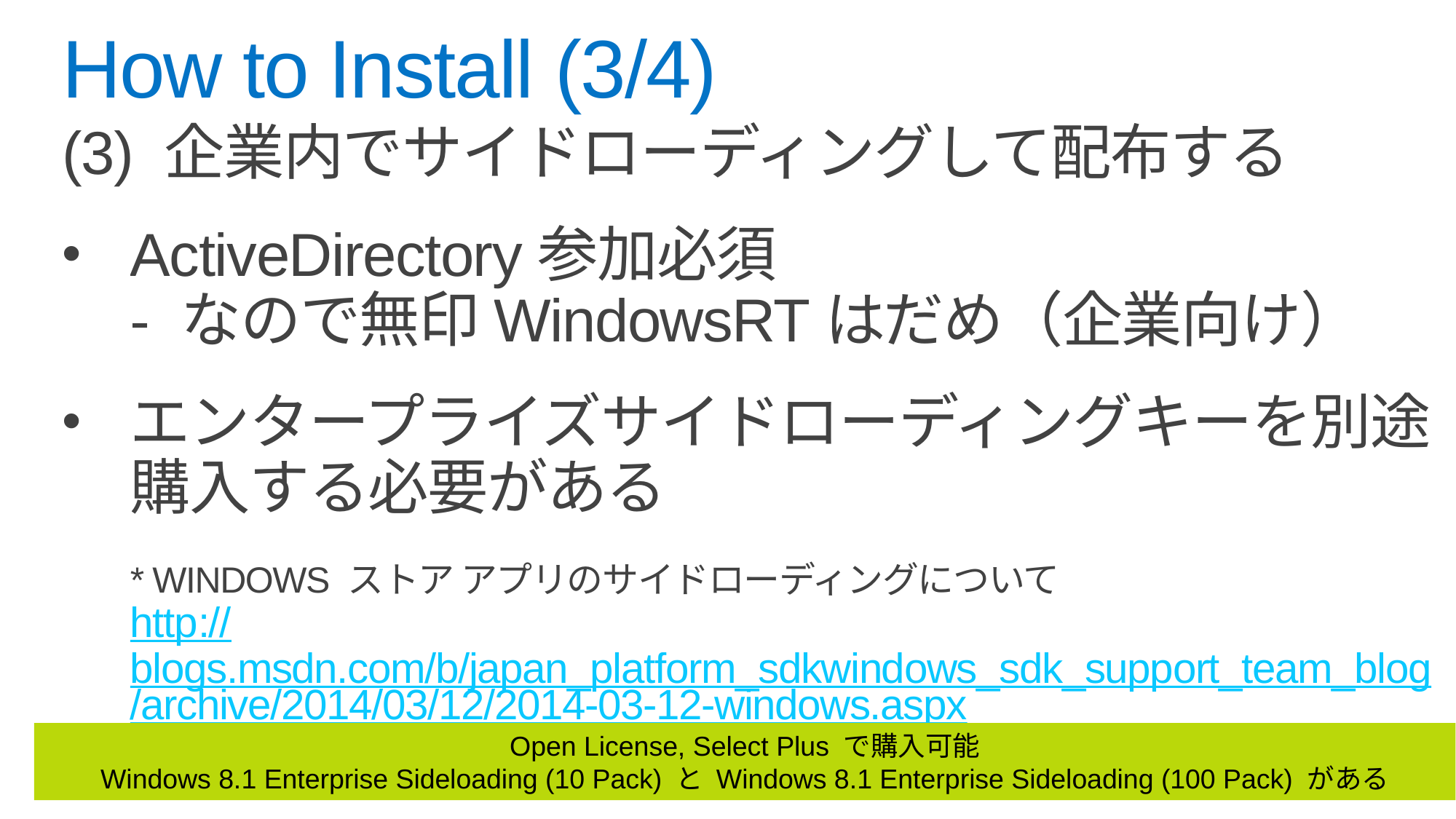

# How to Install (3/4)
(3) 企業内でサイドローディングして配布する
ActiveDirectory参加必須
- なので無印WindowsRTはだめ（企業向け）
エンタープライズサイドローディングキーを別途購入する必要がある
* WINDOWS ストア アプリのサイドローディングについて
http://blogs.msdn.com/b/japan_platform_sdkwindows_sdk_support_team_blog/archive/2014/03/12/2014-03-12-windows.aspx

Open License, Select Plus で購入可能
Windows 8.1 Enterprise Sideloading (10 Pack) と Windows 8.1 Enterprise Sideloading (100 Pack) がある